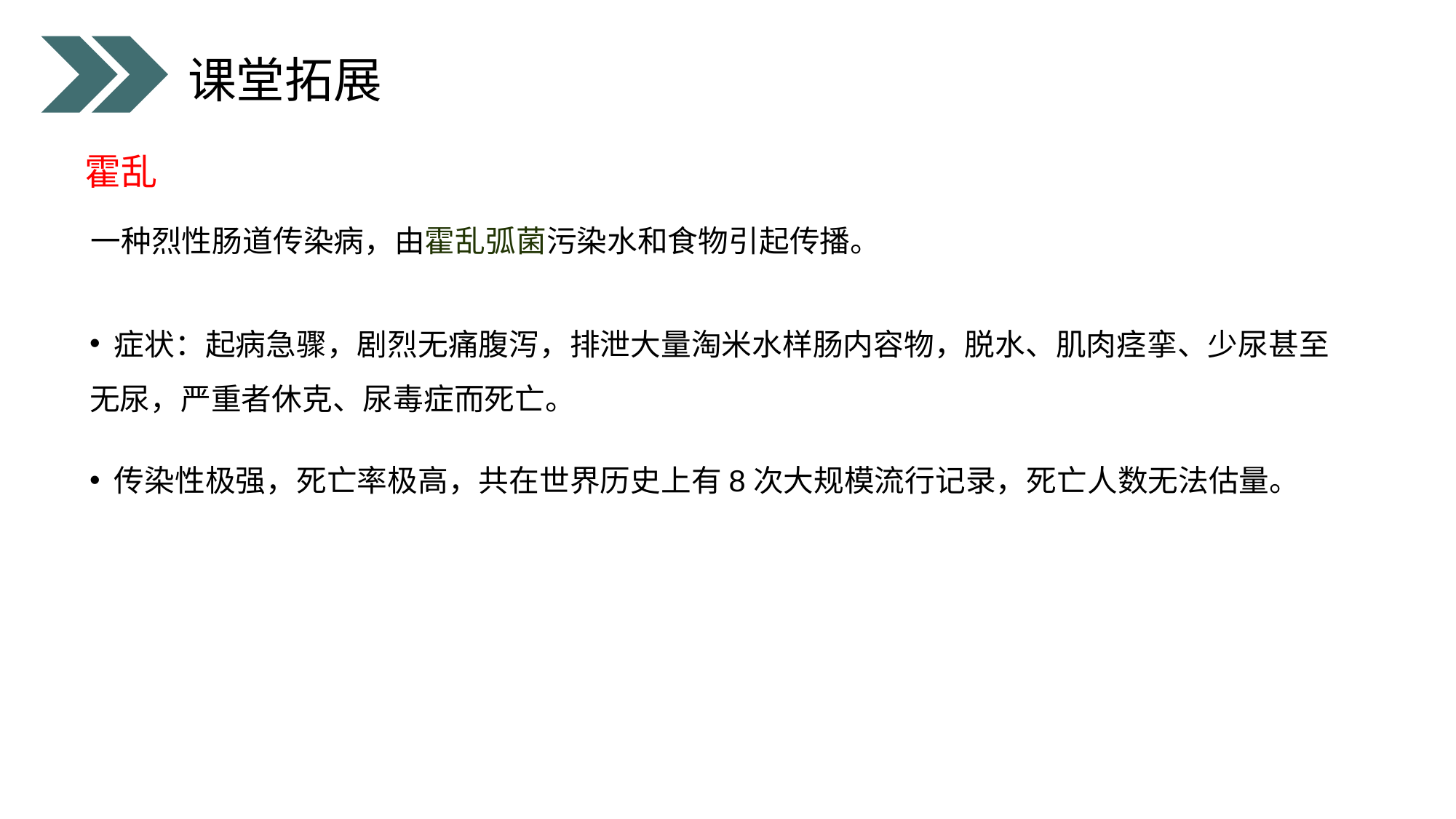

课堂拓展
霍乱
    一种烈性肠道传染病，由霍乱弧菌污染水和食物引起传播。
 症状：起病急骤，剧烈无痛腹泻，排泄大量淘米水样肠内容物，脱水、肌肉痉挛、少尿甚至无尿，严重者休克、尿毒症而死亡。
 传染性极强，死亡率极高，共在世界历史上有8次大规模流行记录，死亡人数无法估量。